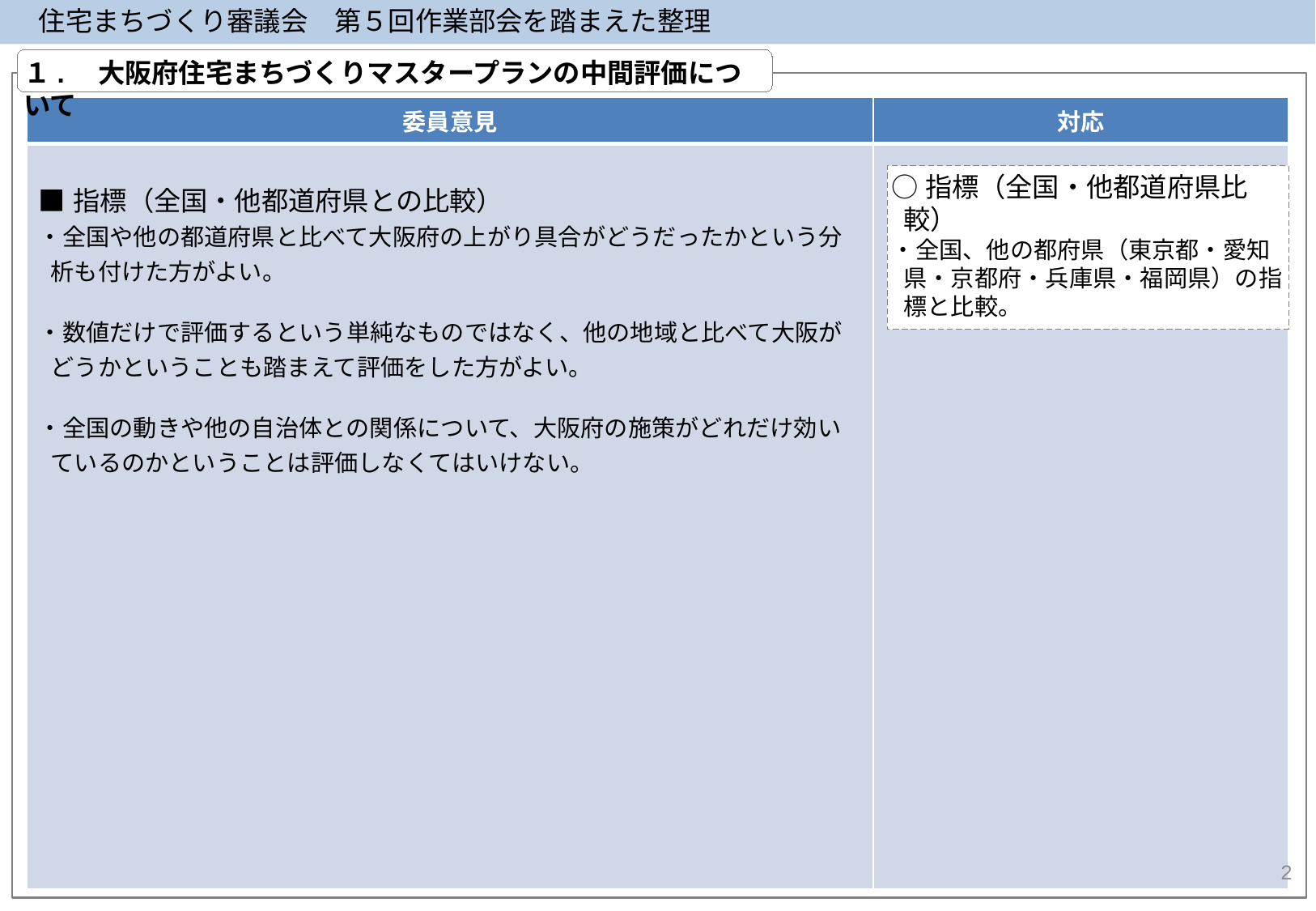

住宅まちづくり審議会　第５回作業部会を踏まえた整理
１.　大阪府住宅まちづくりマスタープランの中間評価について

| 委員意見 | 対応 |
| --- | --- |
| ■指標（全国・他都道府県との比較） ・全国や他の都道府県と比べて大阪府の上がり具合がどうだったかという分析も付けた方がよい。 ・数値だけで評価するという単純なものではなく、他の地域と比べて大阪がどうかということも踏まえて評価をした方がよい。 ・全国の動きや他の自治体との関係について、大阪府の施策がどれだけ効いているのかということは評価しなくてはいけない。 |  |
○指標（全国・他都道府県比較）
・全国、他の都府県（東京都・愛知県・京都府・兵庫県・福岡県）の指標と比較。

2